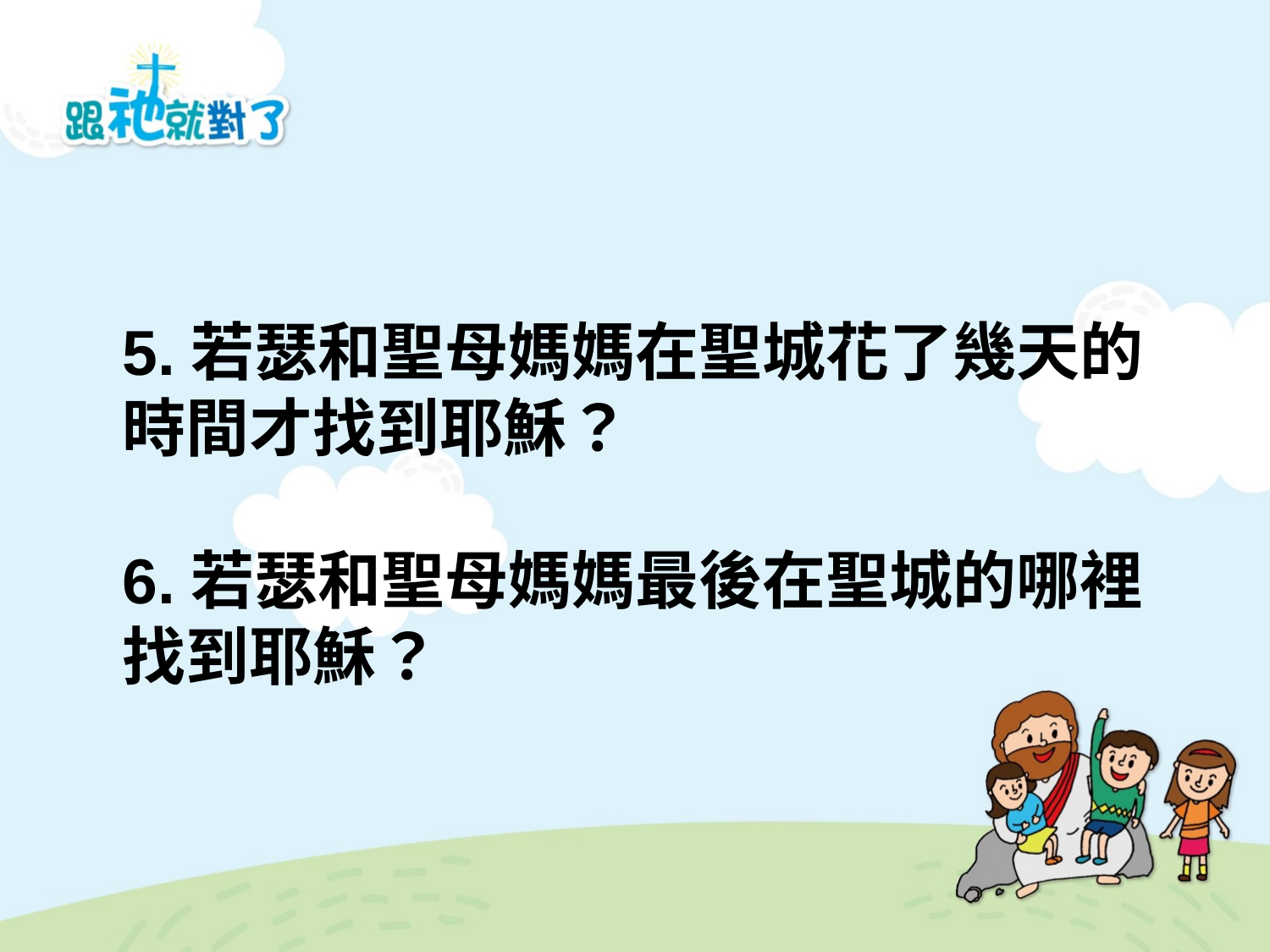

5.若瑟和聖母媽媽在聖城花了幾天的時間才找到耶穌？

6.若瑟和聖母媽媽最後在聖城的哪裡找到耶穌？